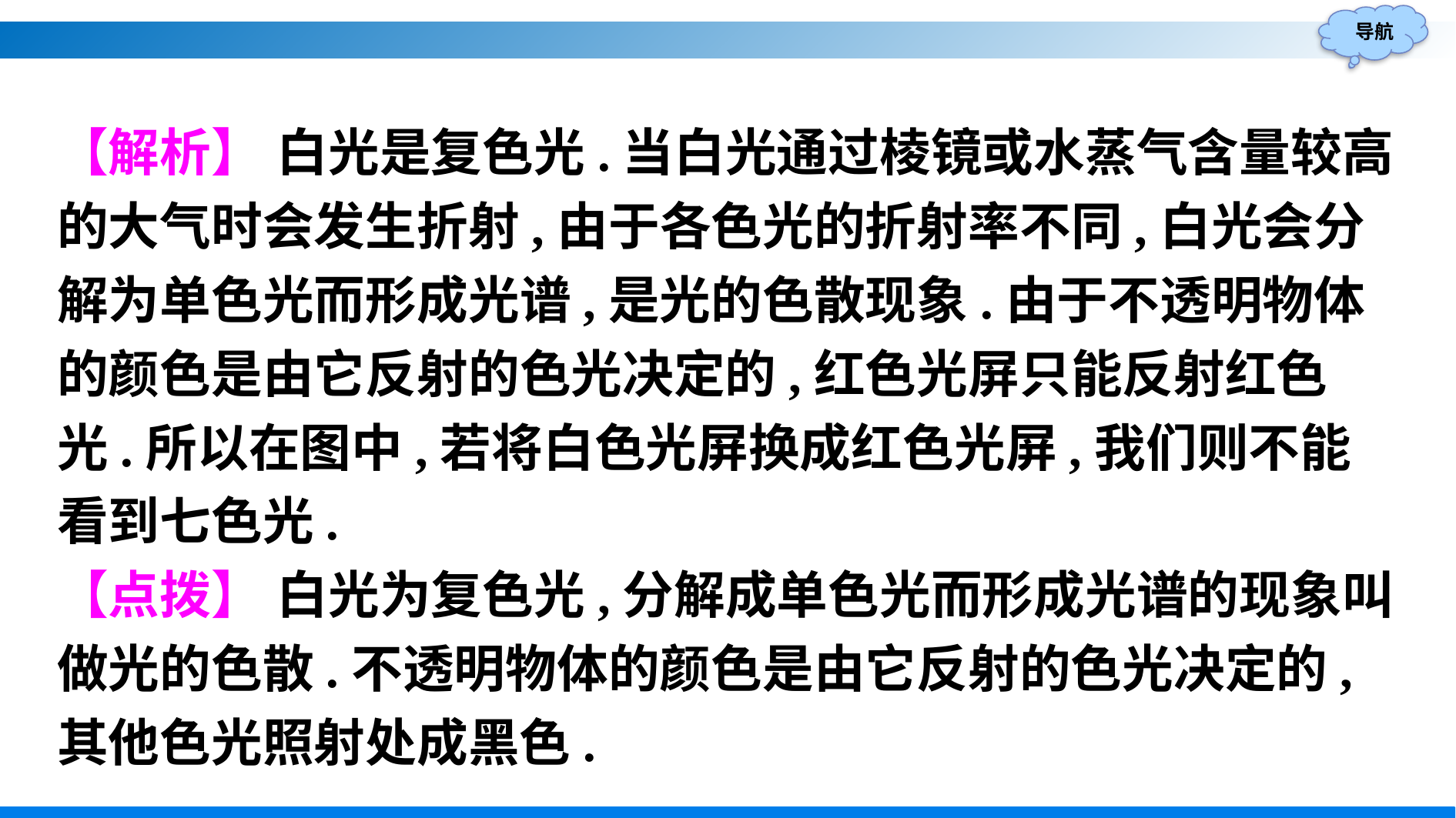

【解析】 白光是复色光.当白光通过棱镜或水蒸气含量较高的大气时会发生折射,由于各色光的折射率不同,白光会分解为单色光而形成光谱,是光的色散现象.由于不透明物体的颜色是由它反射的色光决定的,红色光屏只能反射红色光.所以在图中,若将白色光屏换成红色光屏,我们则不能看到七色光.
【点拨】 白光为复色光,分解成单色光而形成光谱的现象叫做光的色散.不透明物体的颜色是由它反射的色光决定的,其他色光照射处成黑色.